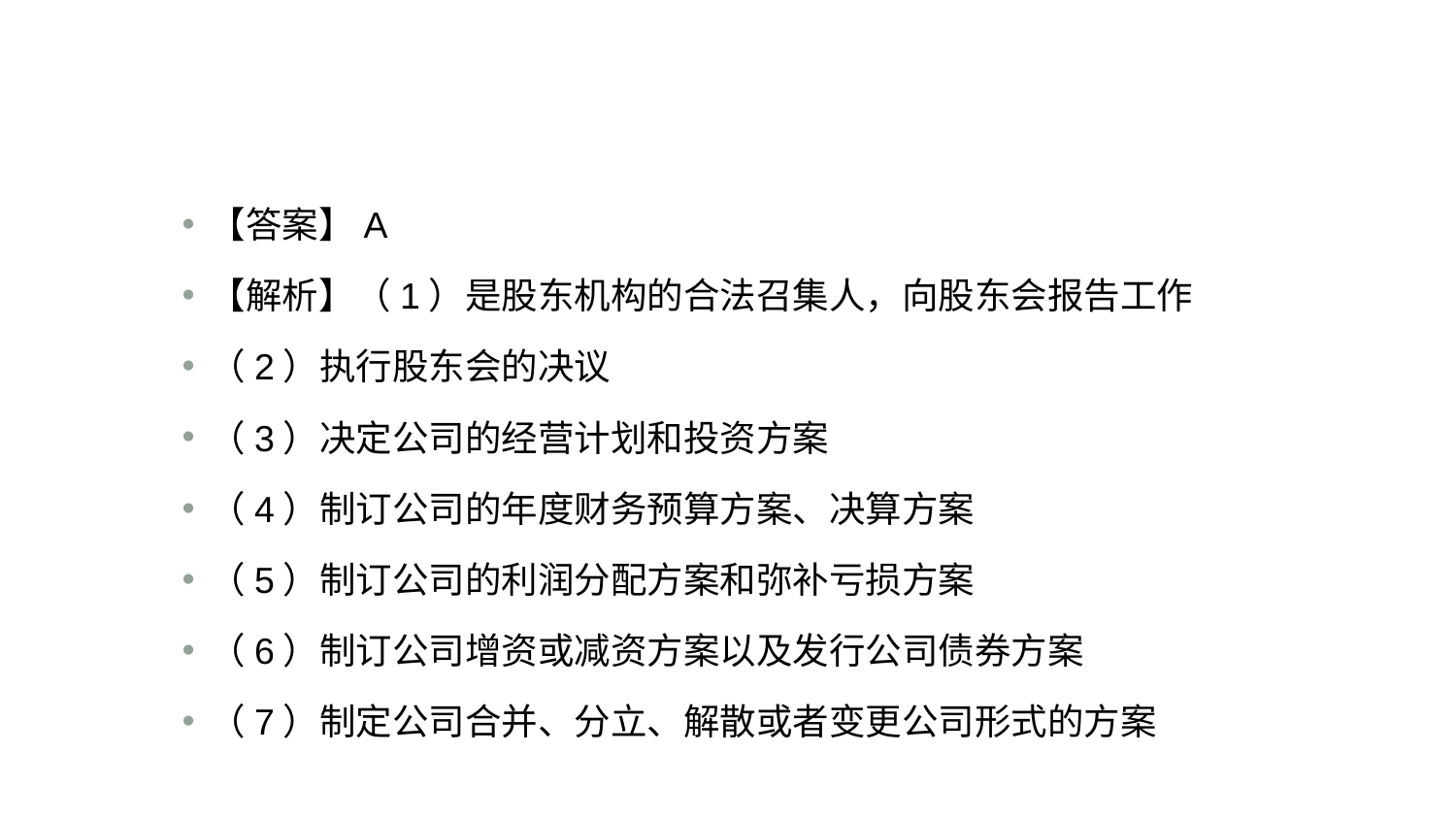

#
【答案】A
【解析】（1）是股东机构的合法召集人，向股东会报告工作
（2）执行股东会的决议
（3）决定公司的经营计划和投资方案
（4）制订公司的年度财务预算方案、决算方案
（5）制订公司的利润分配方案和弥补亏损方案
（6）制订公司增资或减资方案以及发行公司债券方案
（7）制定公司合并、分立、解散或者变更公司形式的方案